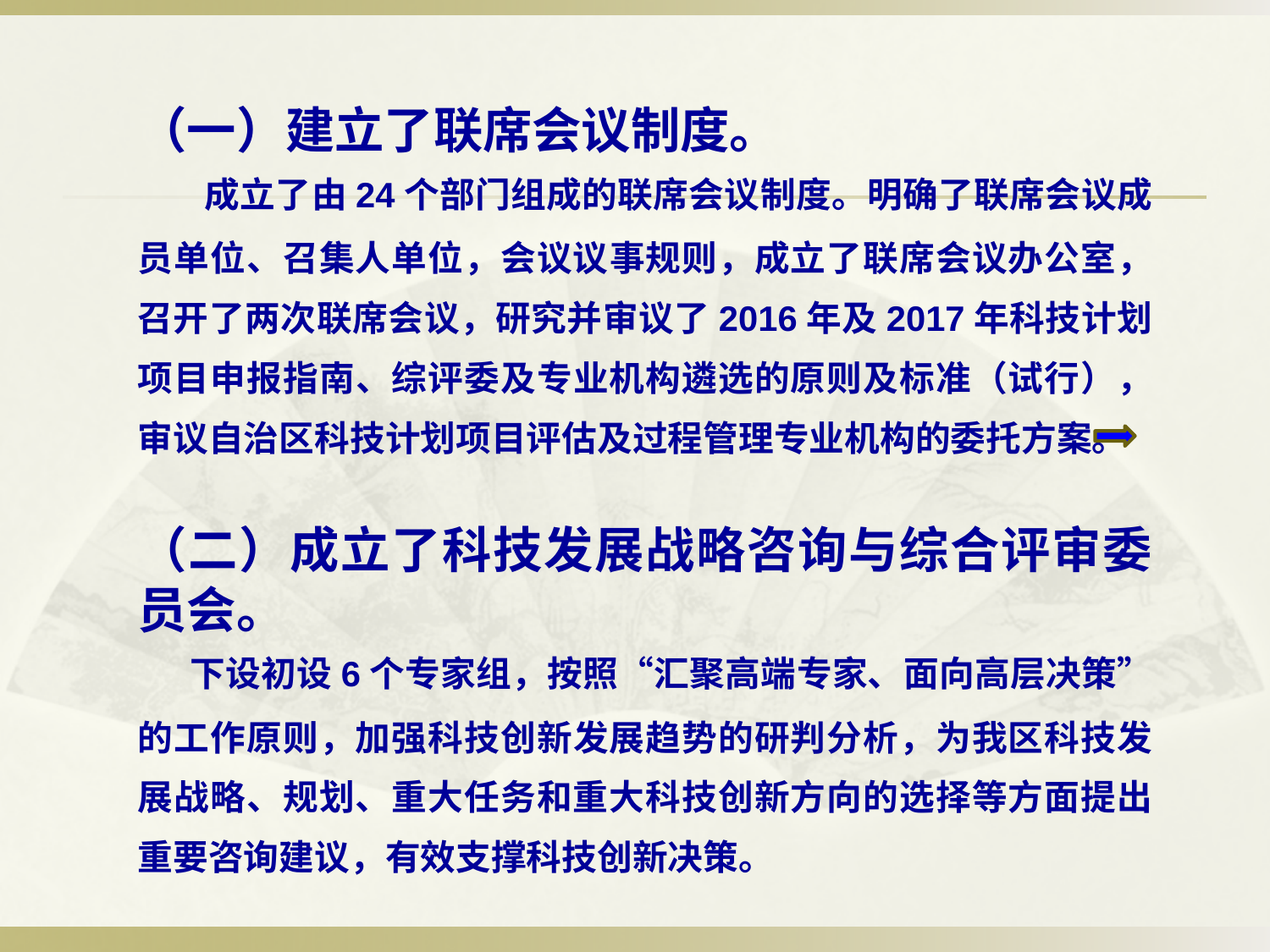

#
（一）建立了联席会议制度。
    成立了由24个部门组成的联席会议制度。明确了联席会议成员单位、召集人单位，会议议事规则，成立了联席会议办公室，召开了两次联席会议，研究并审议了2016年及2017年科技计划项目申报指南、综评委及专业机构遴选的原则及标准（试行），审议自治区科技计划项目评估及过程管理专业机构的委托方案。

（二）成立了科技发展战略咨询与综合评审委员会。
   下设初设6个专家组，按照“汇聚高端专家、面向高层决策”的工作原则，加强科技创新发展趋势的研判分析，为我区科技发展战略、规划、重大任务和重大科技创新方向的选择等方面提出重要咨询建议，有效支撑科技创新决策。